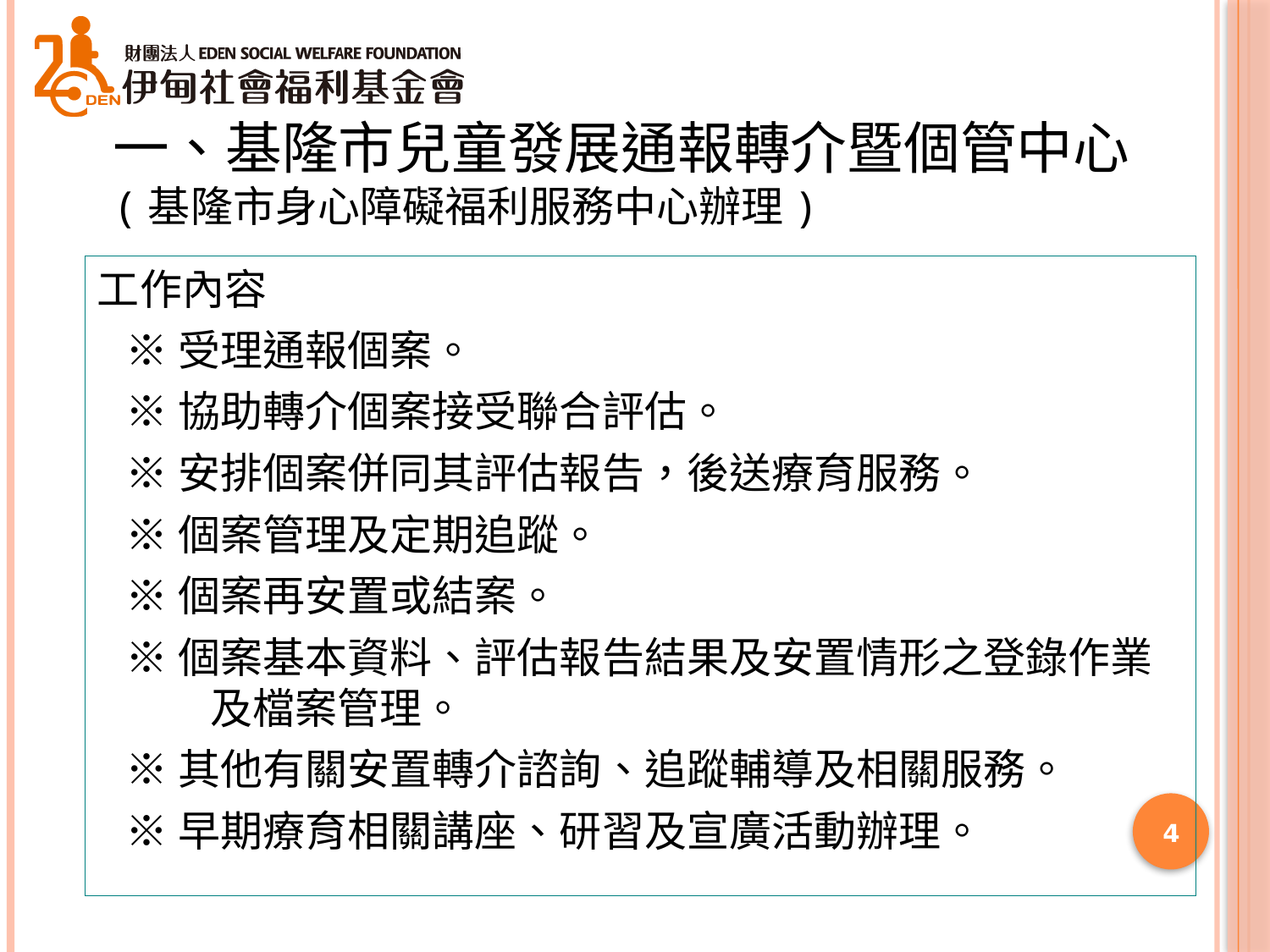

一、基隆市兒童發展通報轉介暨個管中心
(基隆市身心障礙福利服務中心辦理)
工作內容
   ※受理通報個案。
   ※協助轉介個案接受聯合評估。
   ※安排個案併同其評估報告，後送療育服務。
   ※個案管理及定期追蹤。
   ※個案再安置或結案。
   ※個案基本資料、評估報告結果及安置情形之登錄作業及檔案管理。
   ※其他有關安置轉介諮詢、追蹤輔導及相關服務。
   ※早期療育相關講座、研習及宣廣活動辦理。
4